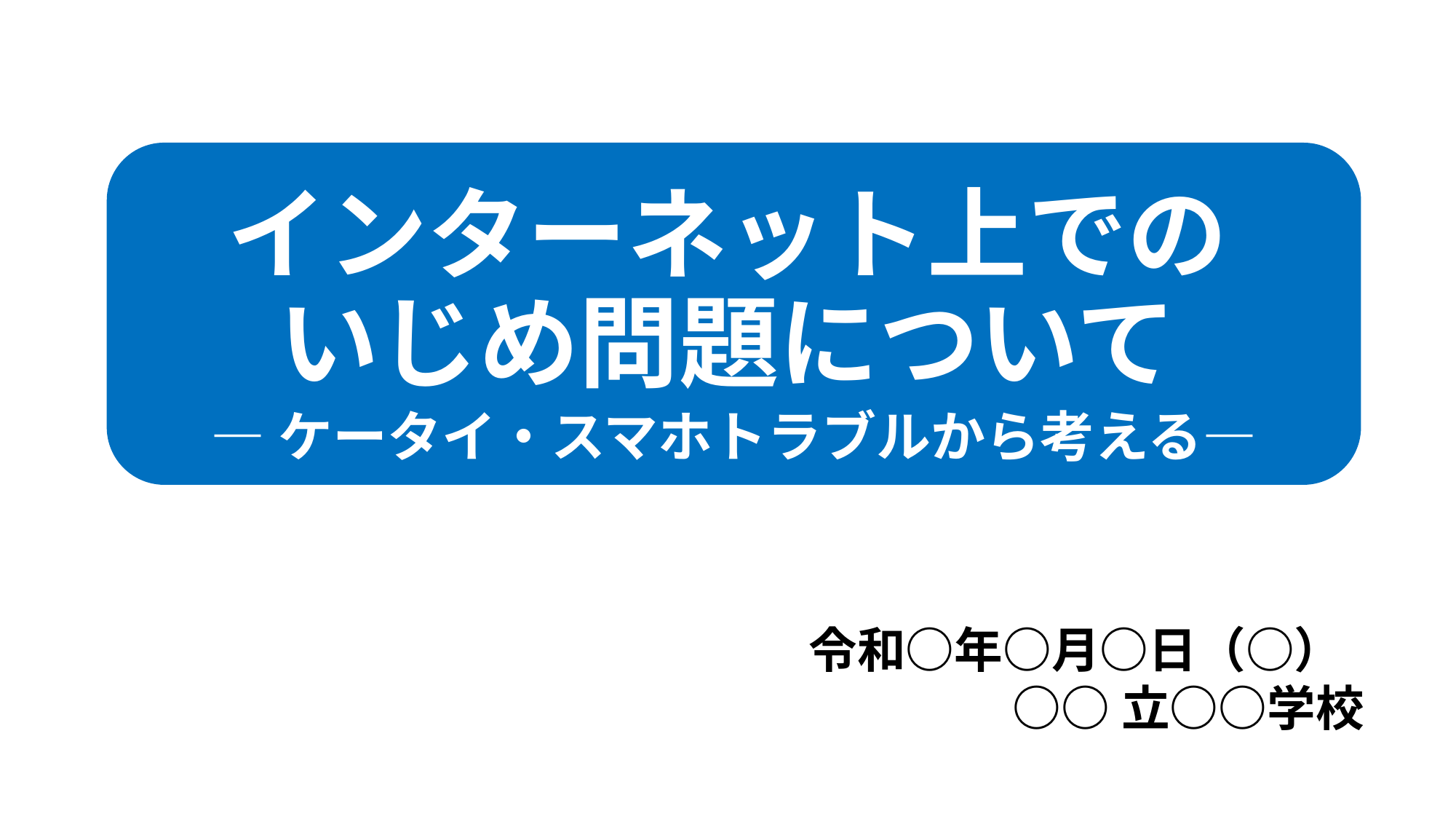

# インターネット上での いじめ問題について

―ケータイ・スマホトラブルから考える―
令和○年○月○日（○）
○○立○○学校